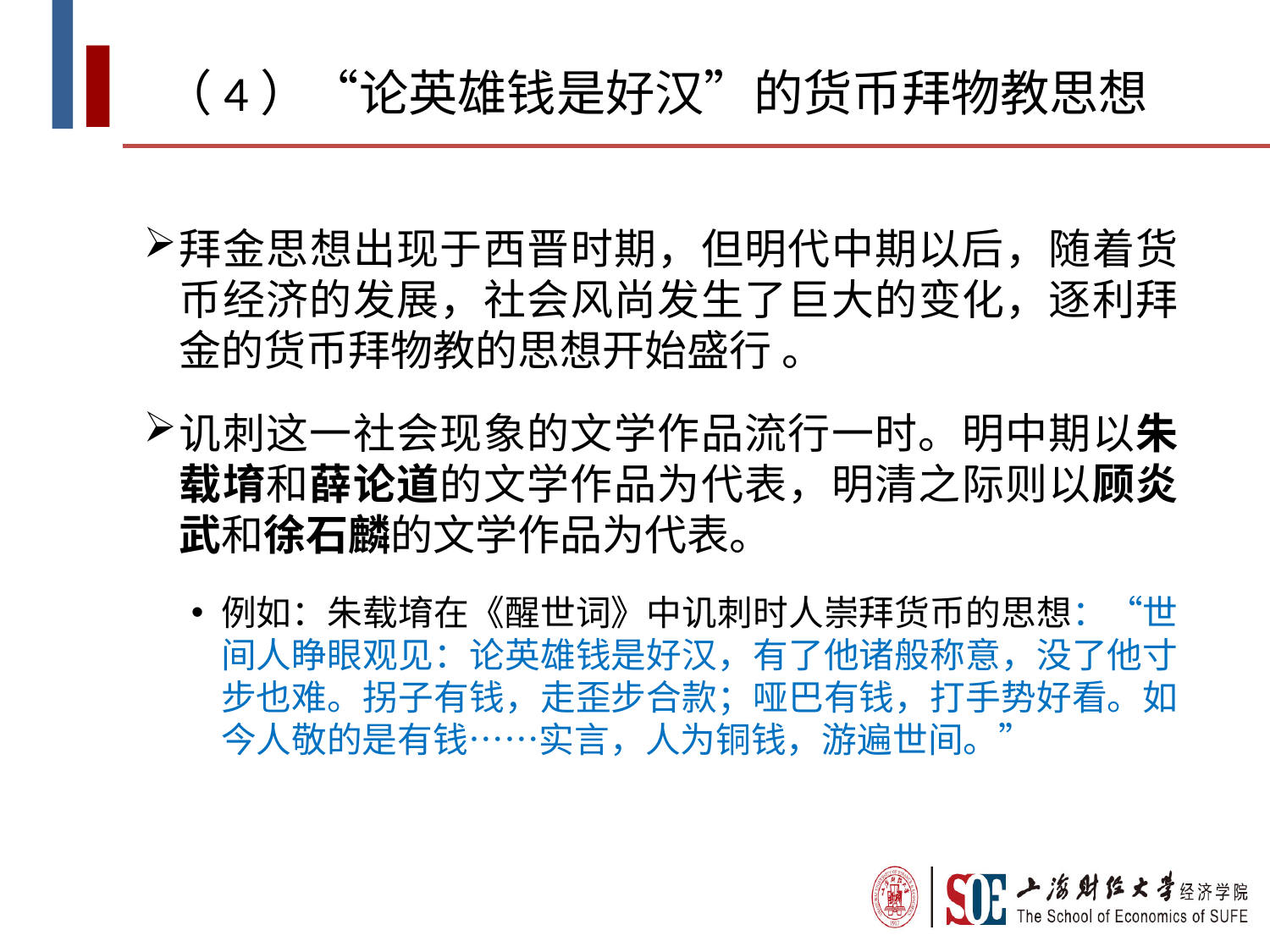

# （4）“论英雄钱是好汉”的货币拜物教思想
拜金思想出现于西晋时期，但明代中期以后，随着货币经济的发展，社会风尚发生了巨大的变化，逐利拜金的货币拜物教的思想开始盛行 。
讥刺这一社会现象的文学作品流行一时。明中期以朱载堉和薛论道的文学作品为代表，明清之际则以顾炎武和徐石麟的文学作品为代表。
例如：朱载堉在《醒世词》中讥刺时人崇拜货币的思想：“世间人睁眼观见：论英雄钱是好汉，有了他诸般称意，没了他寸步也难。拐子有钱，走歪步合款；哑巴有钱，打手势好看。如今人敬的是有钱……实言，人为铜钱，游遍世间。”